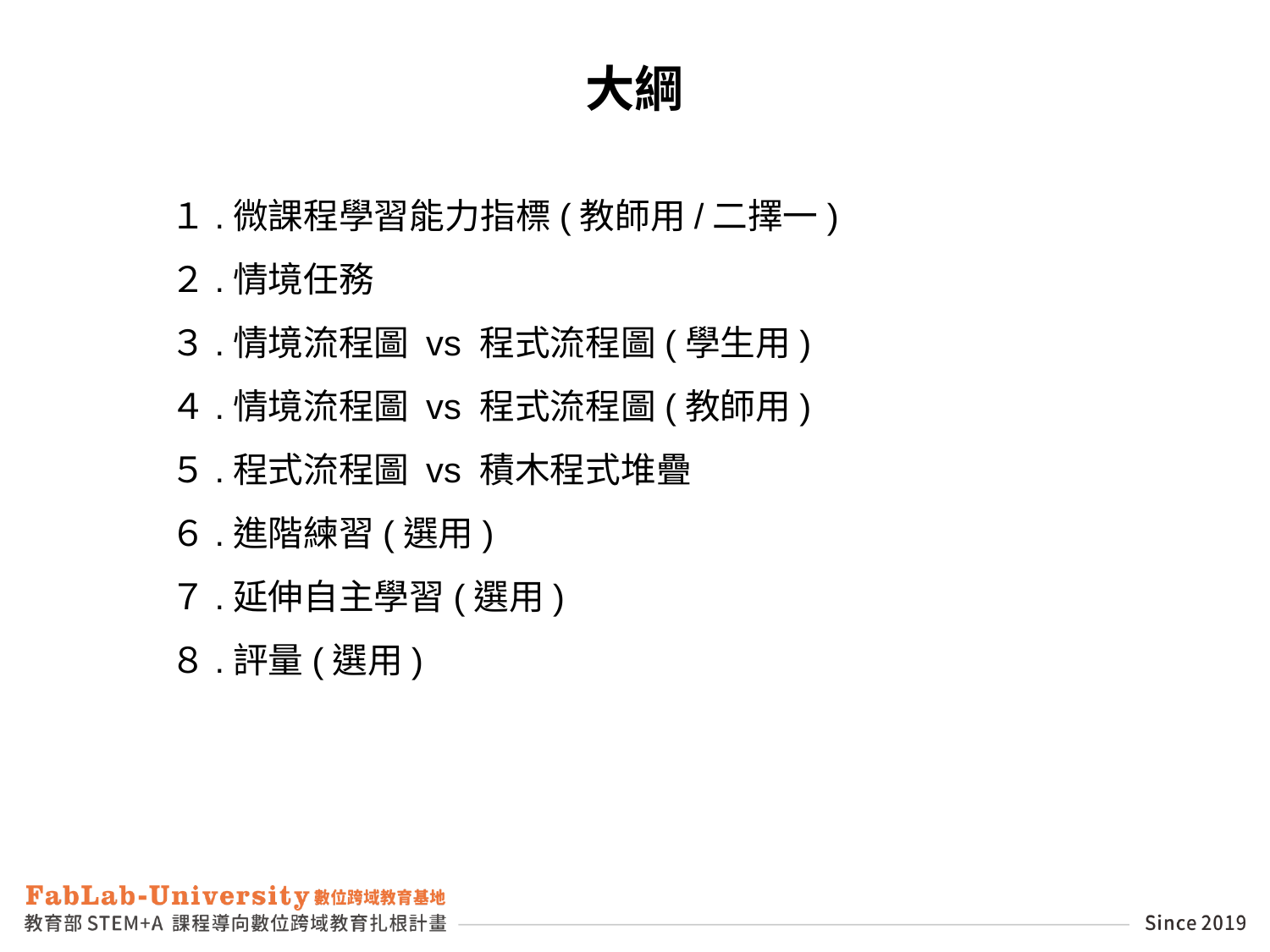

# 大綱
１.微課程學習能力指標(教師用/二擇一)
２.情境任務
３.情境流程圖 vs 程式流程圖(學生用)
４.情境流程圖 vs 程式流程圖(教師用)
５.程式流程圖 vs 積木程式堆疊
６.進階練習(選用)
７.延伸自主學習(選用)
８.評量(選用)